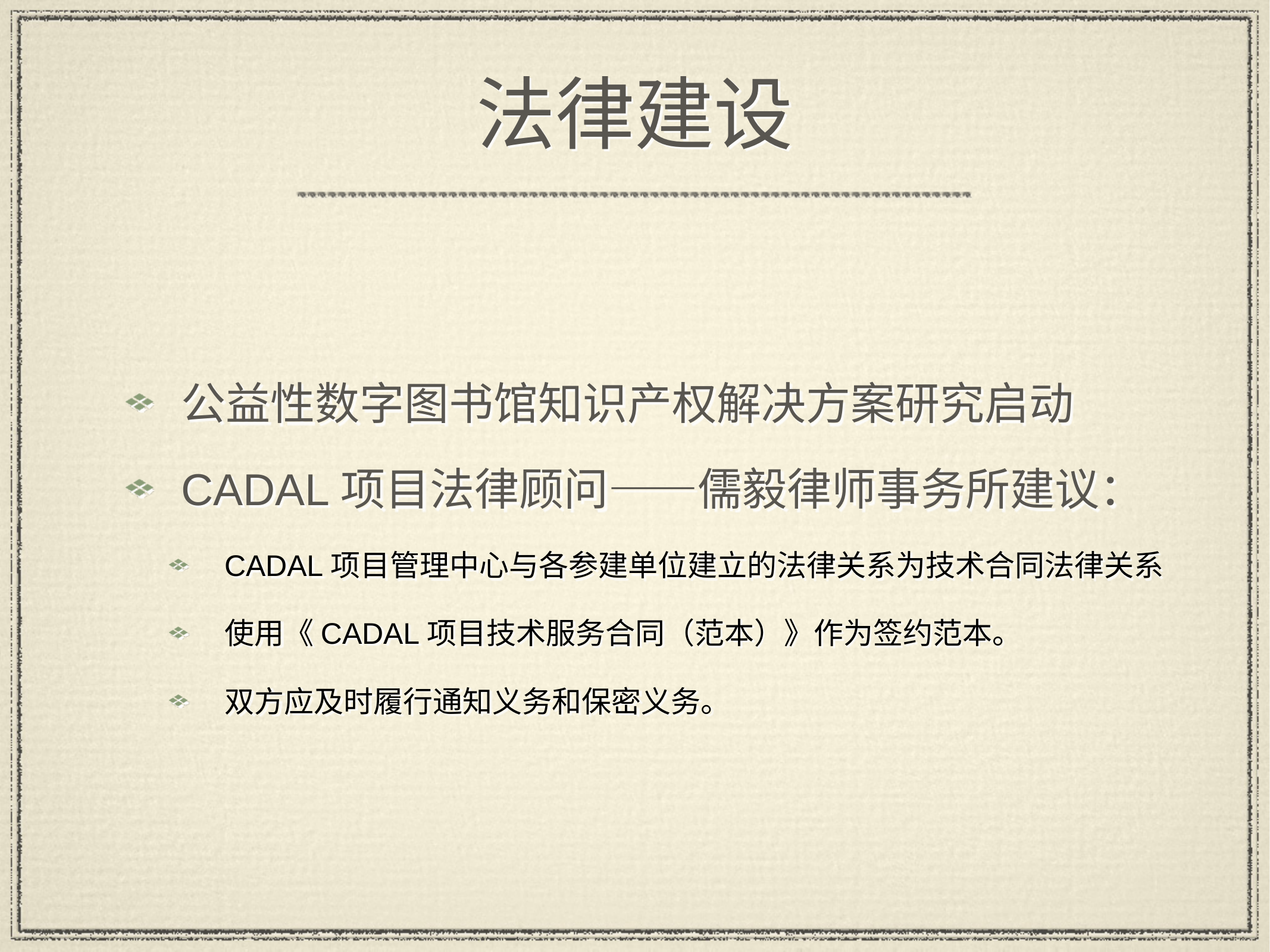

# 法律建设
公益性数字图书馆知识产权解决方案研究启动
CADAL项目法律顾问——儒毅律师事务所建议：
CADAL项目管理中心与各参建单位建立的法律关系为技术合同法律关系
使用《CADAL项目技术服务合同（范本）》作为签约范本。
双方应及时履行通知义务和保密义务。